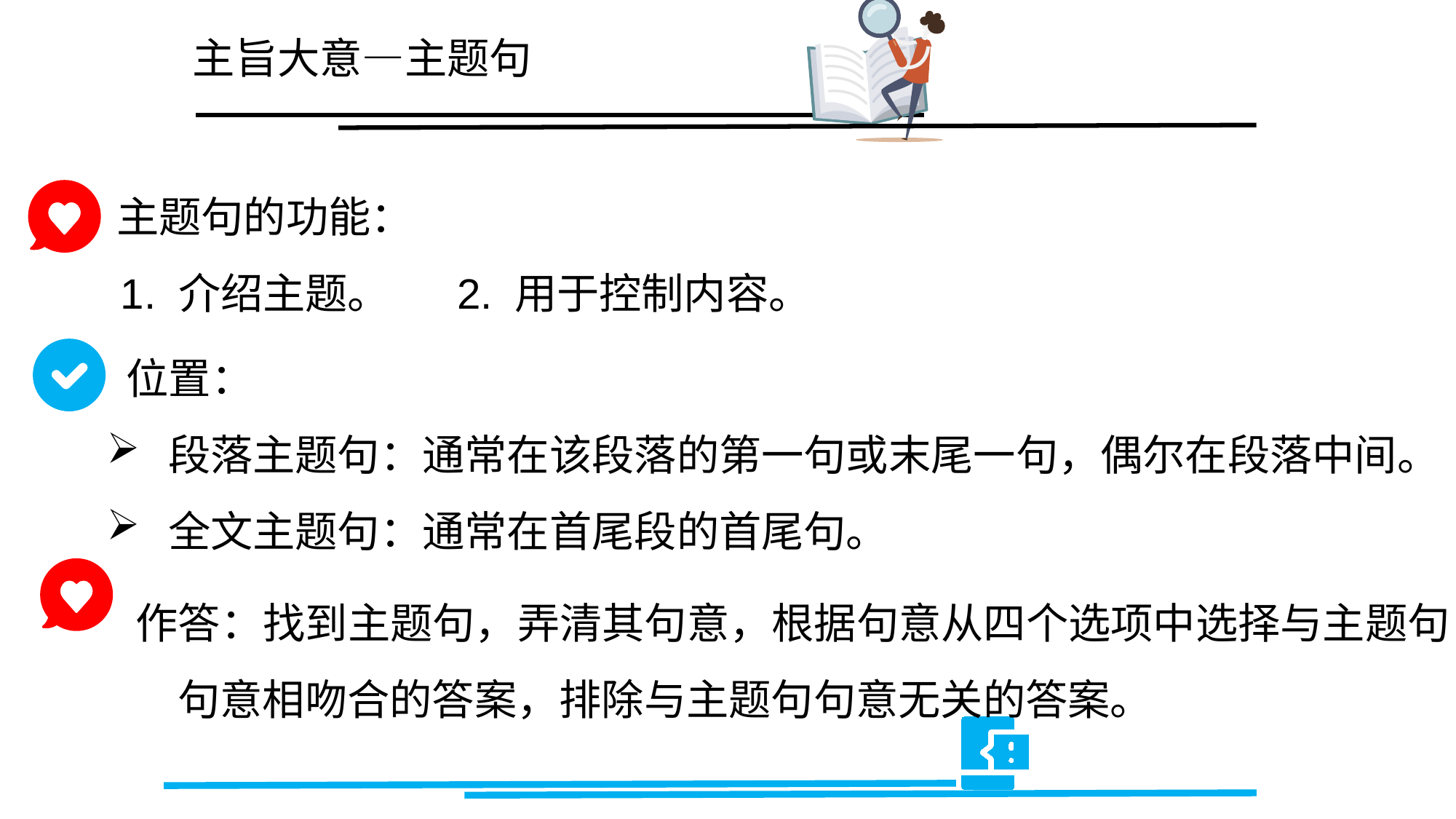

主旨大意—主题句
 主题句的功能：
  1. 介绍主题。      2. 用于控制内容。

 位置：
段落主题句：通常在该段落的第一句或末尾一句，偶尔在段落中间。
全文主题句：通常在首尾段的首尾句。

 作答：找到主题句，弄清其句意，根据句意从四个选项中选择与主题句句意相吻合的答案，排除与主题句句意无关的答案。